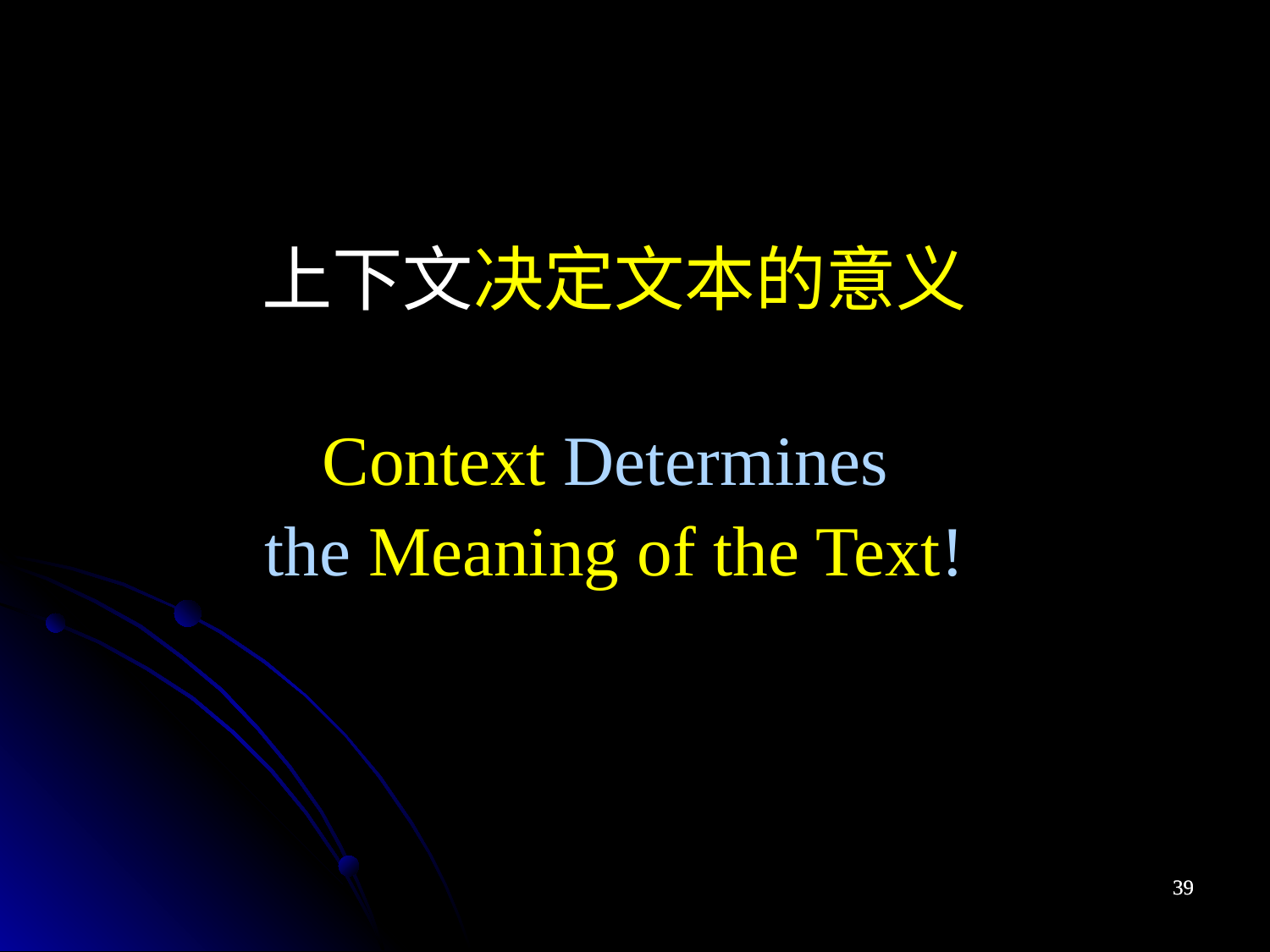

上下文决定文本的意义

Context Determines
the Meaning of the Text!
39
39